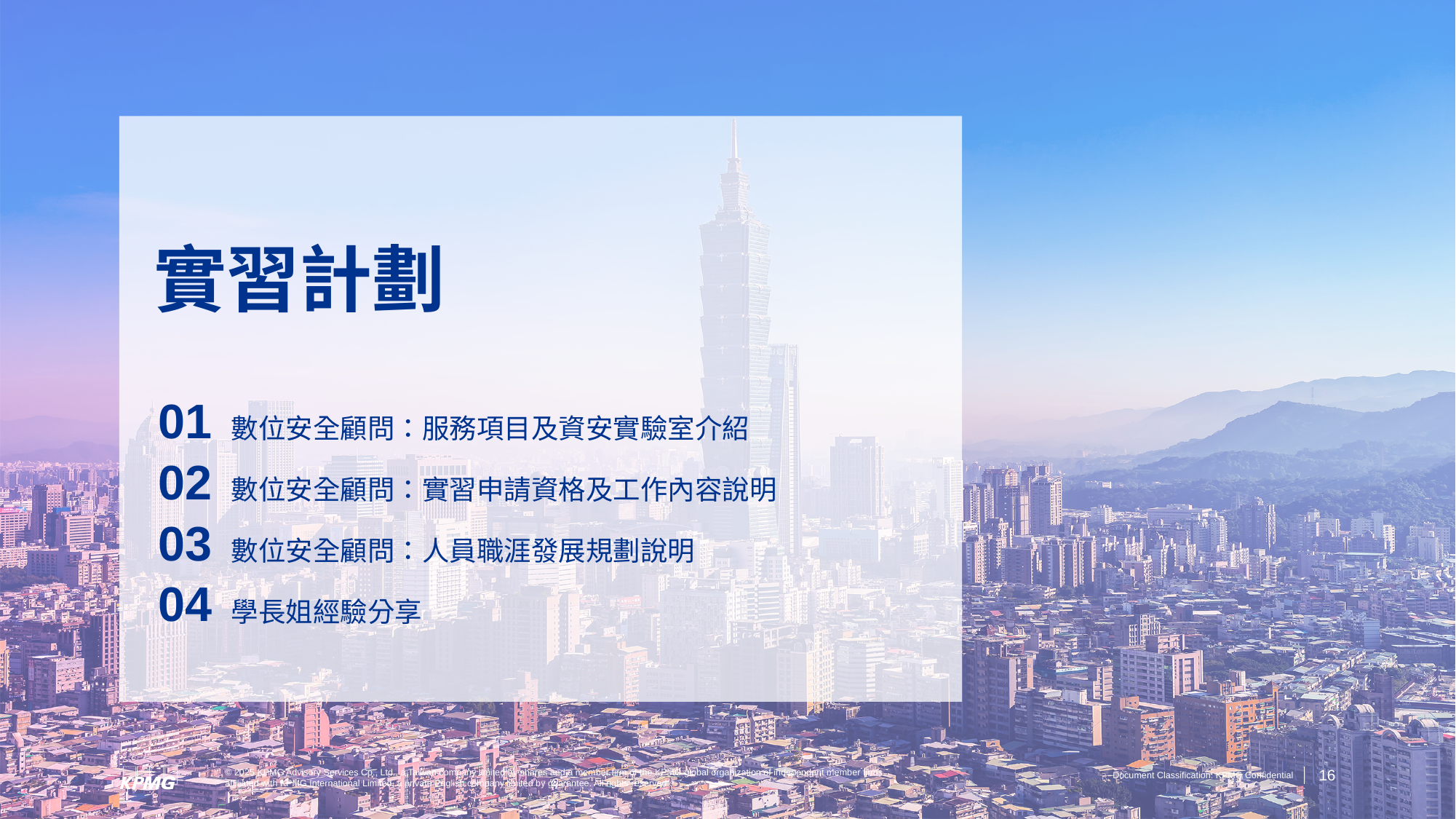

實習計劃
| 01 | 數位安全顧問：服務項目及資安實驗室介紹 |  |
| --- | --- | --- |
| 02 | 數位安全顧問：實習申請資格及工作內容說明 |  |
| 03 | 數位安全顧問：人員職涯發展規劃說明 |  |
| 04 | 學長姐經驗分享 |  |